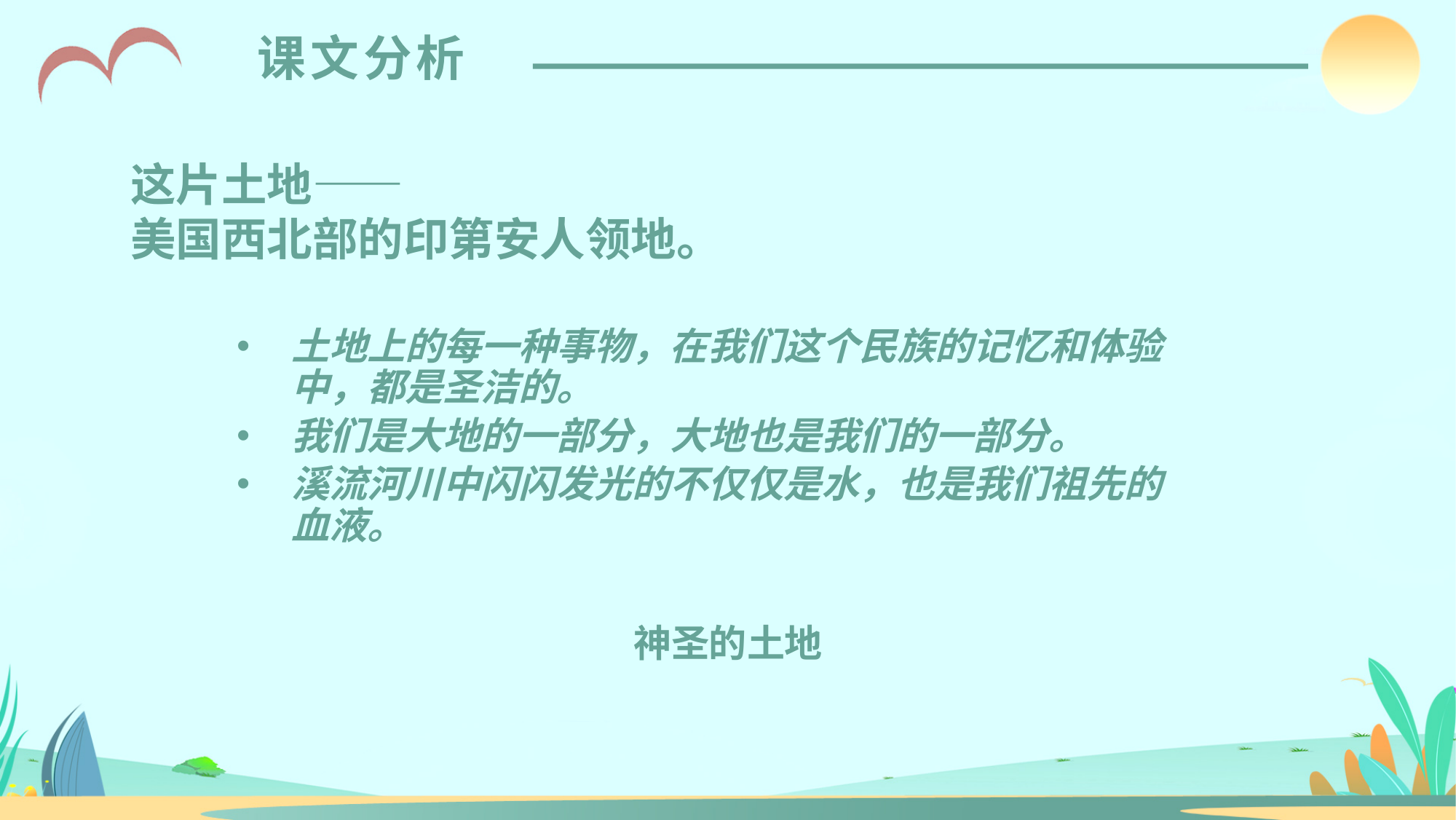

课文分析

这片土地——
美国西北部的印第安人领地。
土地上的每一种事物，在我们这个民族的记忆和体验中，都是圣洁的。
我们是大地的一部分，大地也是我们的一部分。
溪流河川中闪闪发光的不仅仅是水，也是我们祖先的血液。
神圣的土地